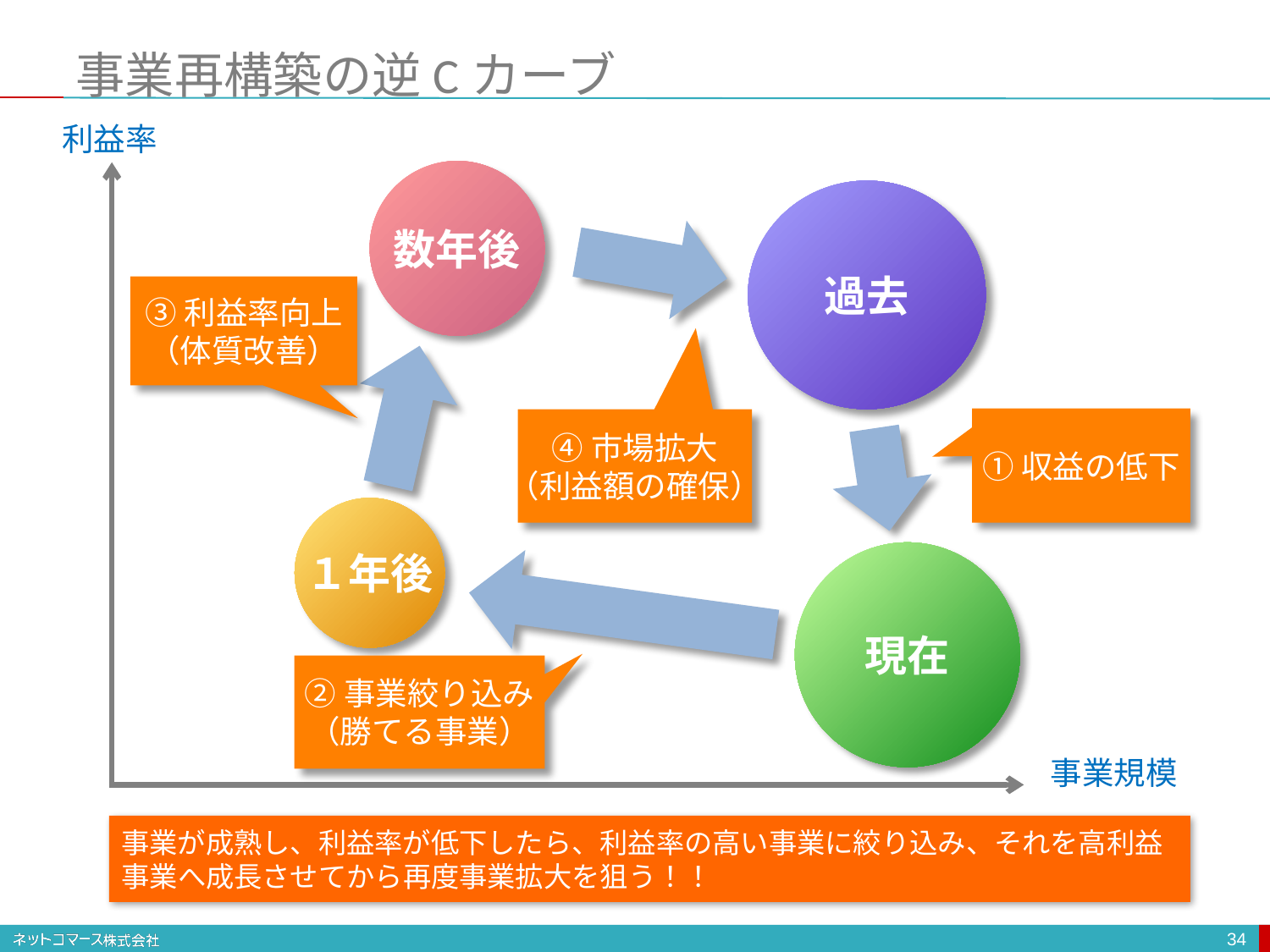

事業再構築の逆Cカーブ
利益率
数年後
過去

③利益率向上
（体質改善）

①収益の低下
④市場拡大
（利益額の確保）

１年後
現在
②事業絞り込み
（勝てる事業）
事業規模
事業が成熟し、利益率が低下したら、利益率の高い事業に絞り込み、それを高利益事業へ成長させてから再度事業拡大を狙う！！
34